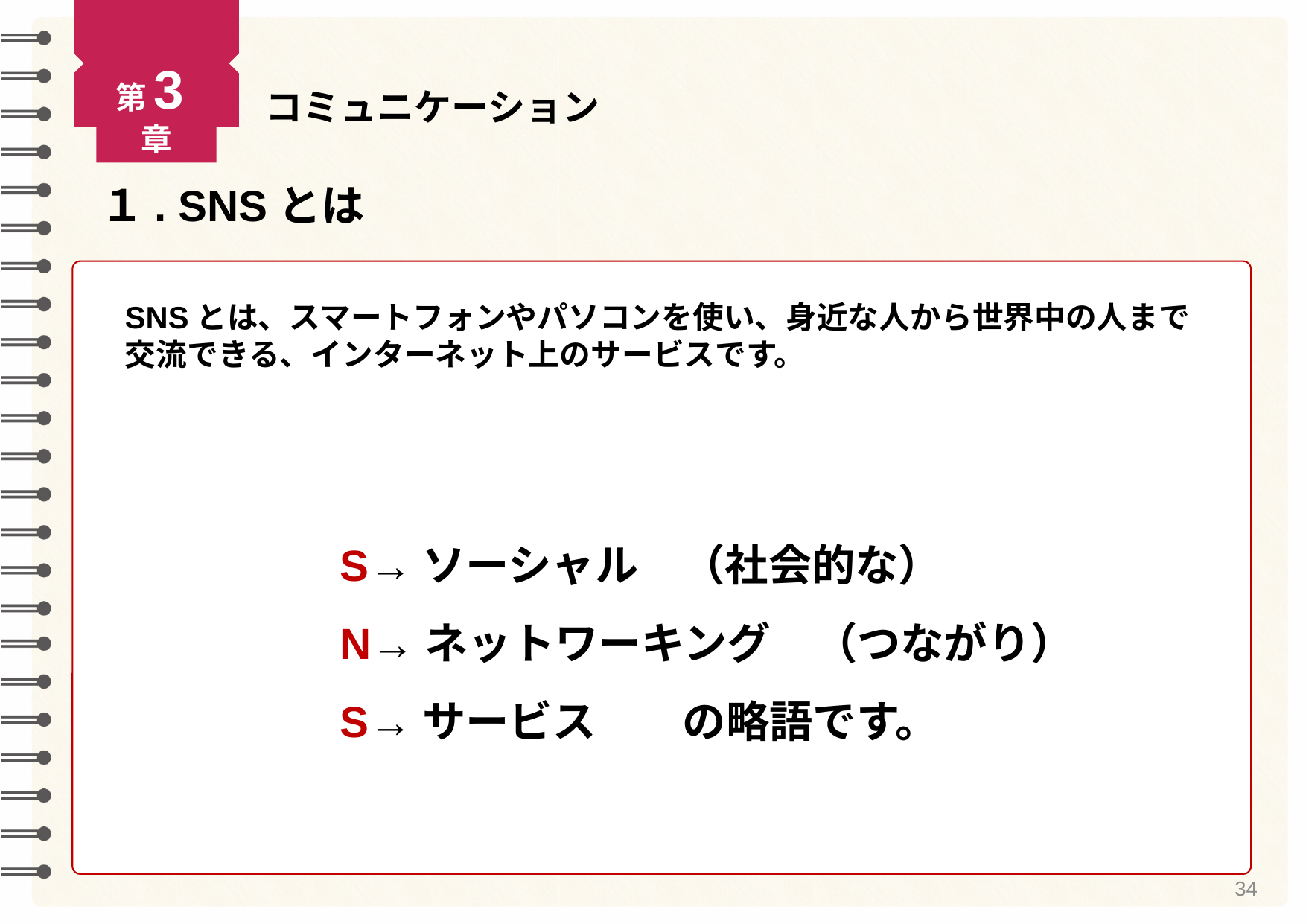

第3章

コミュニケーション
１. SNSとは

SNSとは、スマートフォンやパソコンを使い、身近な人から世界中の人まで
交流できる、インターネット上のサービスです。
S→ソーシャル　（社会的な）
N→ネットワーキング　（つながり）
S→サービス　　の略語です。
34